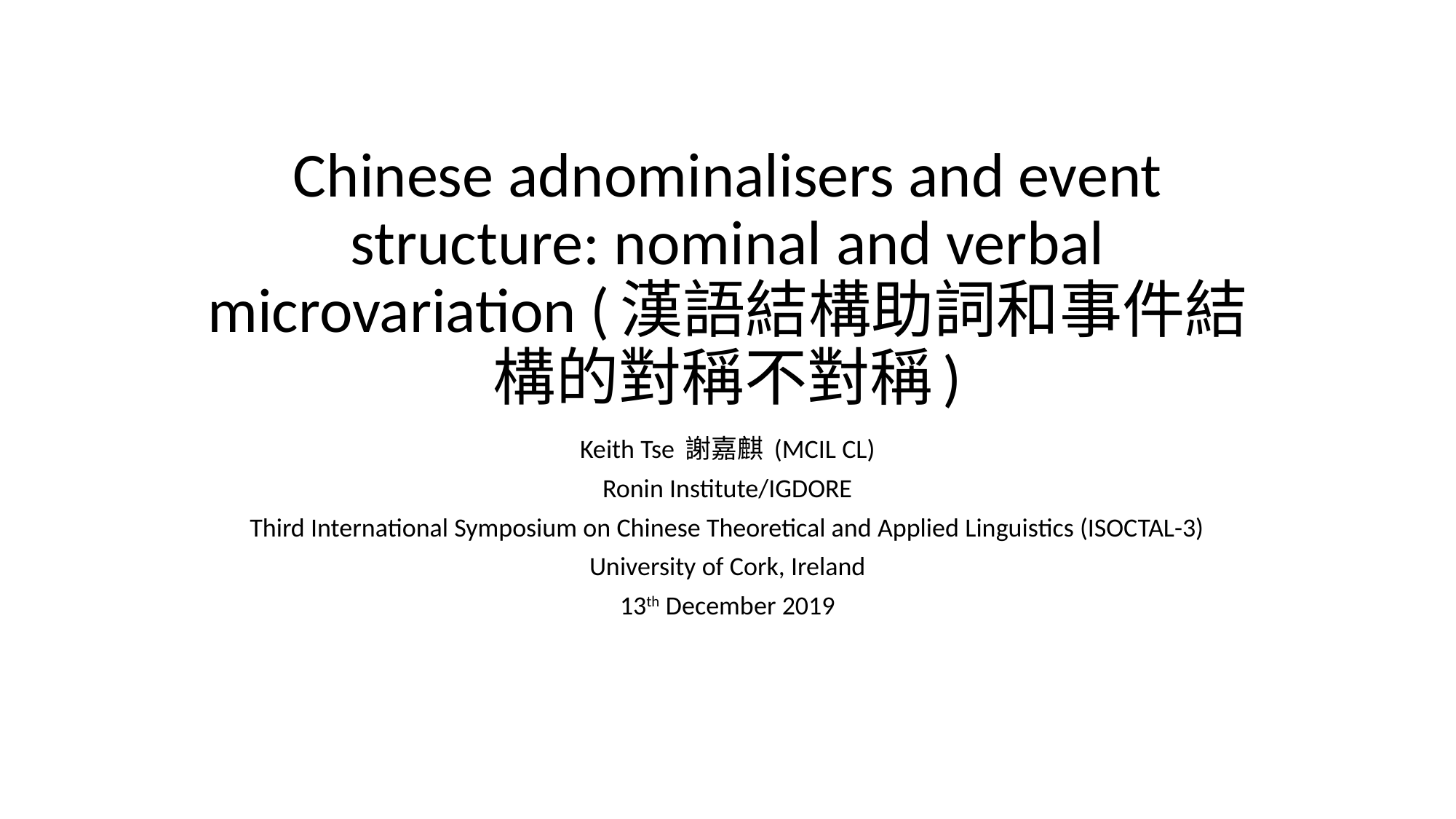

# Chinese adnominalisers and event structure: nominal and verbal microvariation (漢語結構助詞和事件結構的對稱不對稱)
Keith Tse 謝嘉麒 (MCIL CL)
Ronin Institute/IGDORE
Third International Symposium on Chinese Theoretical and Applied Linguistics (ISOCTAL-3)
University of Cork, Ireland
13th December 2019